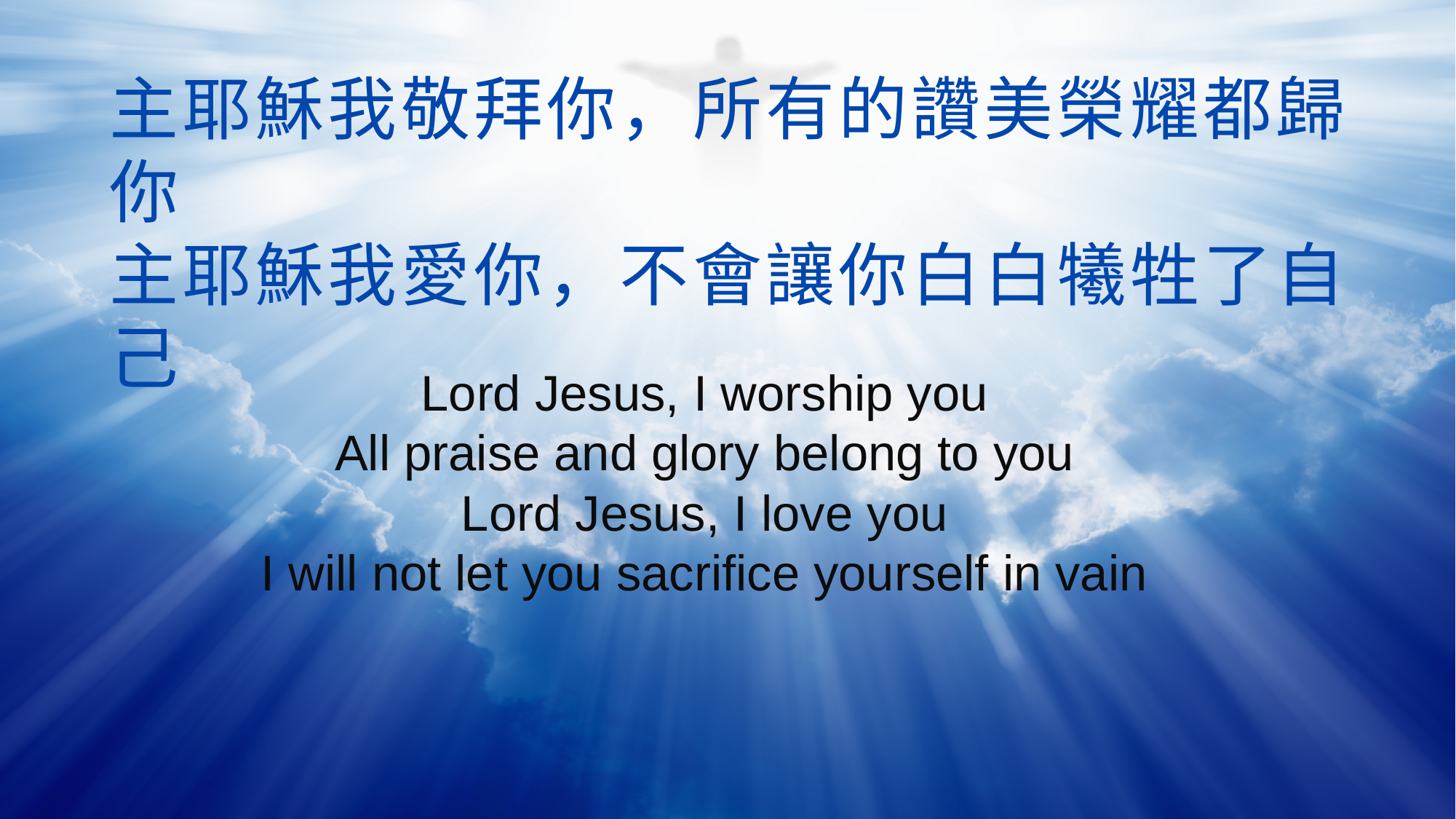

主耶穌我敬拜你，所有的讚美榮耀都歸你
主耶穌我愛你，不會讓你白白犧牲了自己
Lord Jesus, I worship you
All praise and glory belong to you
Lord Jesus, I love you
I will not let you sacrifice yourself in vain